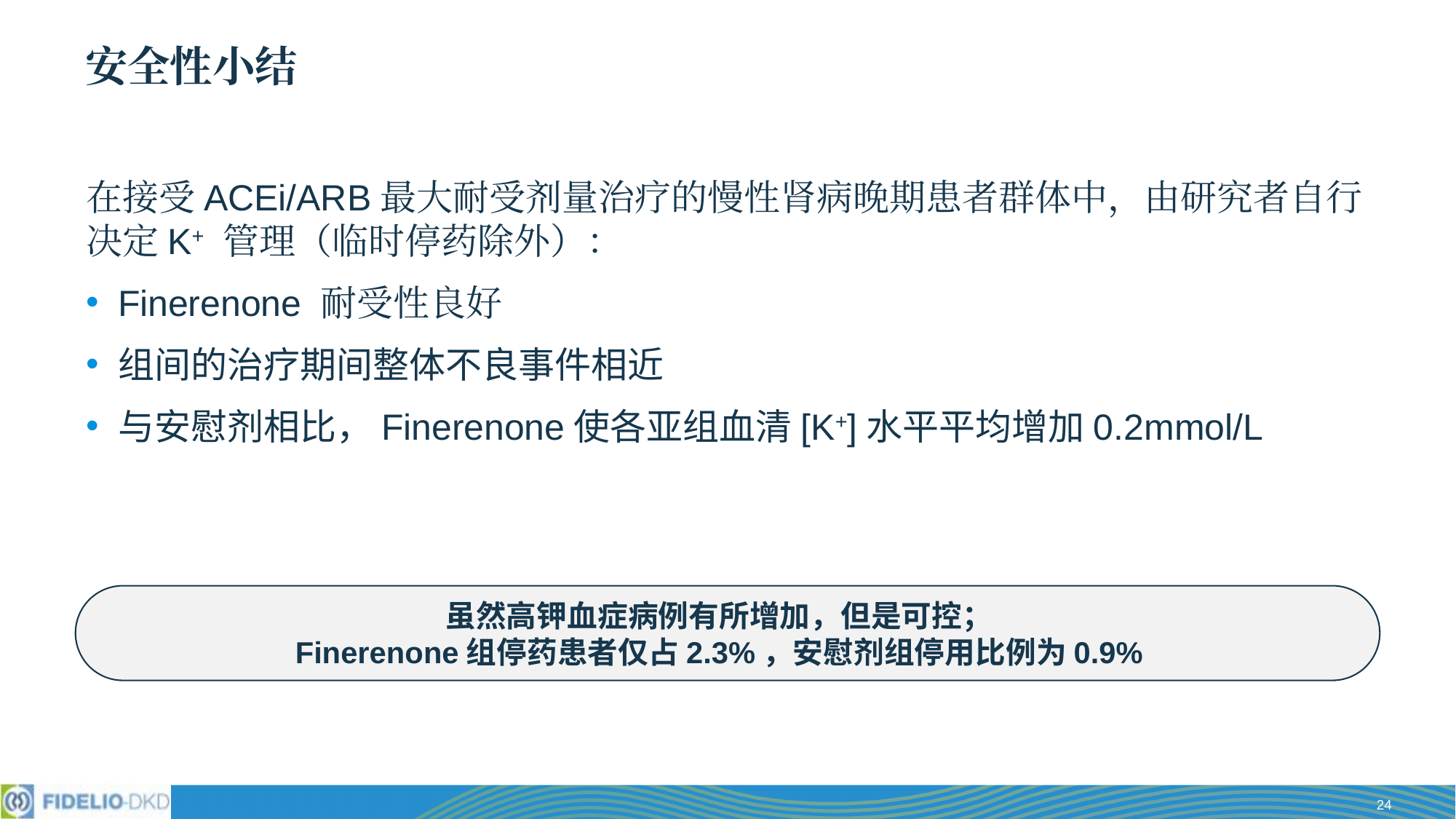

# 安全性小结
在接受ACEi/ARB最大耐受剂量治疗的慢性肾病晚期患者群体中，由研究者自行决定K+ 管理（临时停药除外）：
Finerenone 耐受性良好
组间的治疗期间整体不良事件相近
与安慰剂相比，Finerenone使各亚组血清[K+]水平平均增加0.2mmol/L

虽然高钾血症病例有所增加，但是可控；
Finerenone组停药患者仅占2.3%，安慰剂组停用比例为0.9%
24